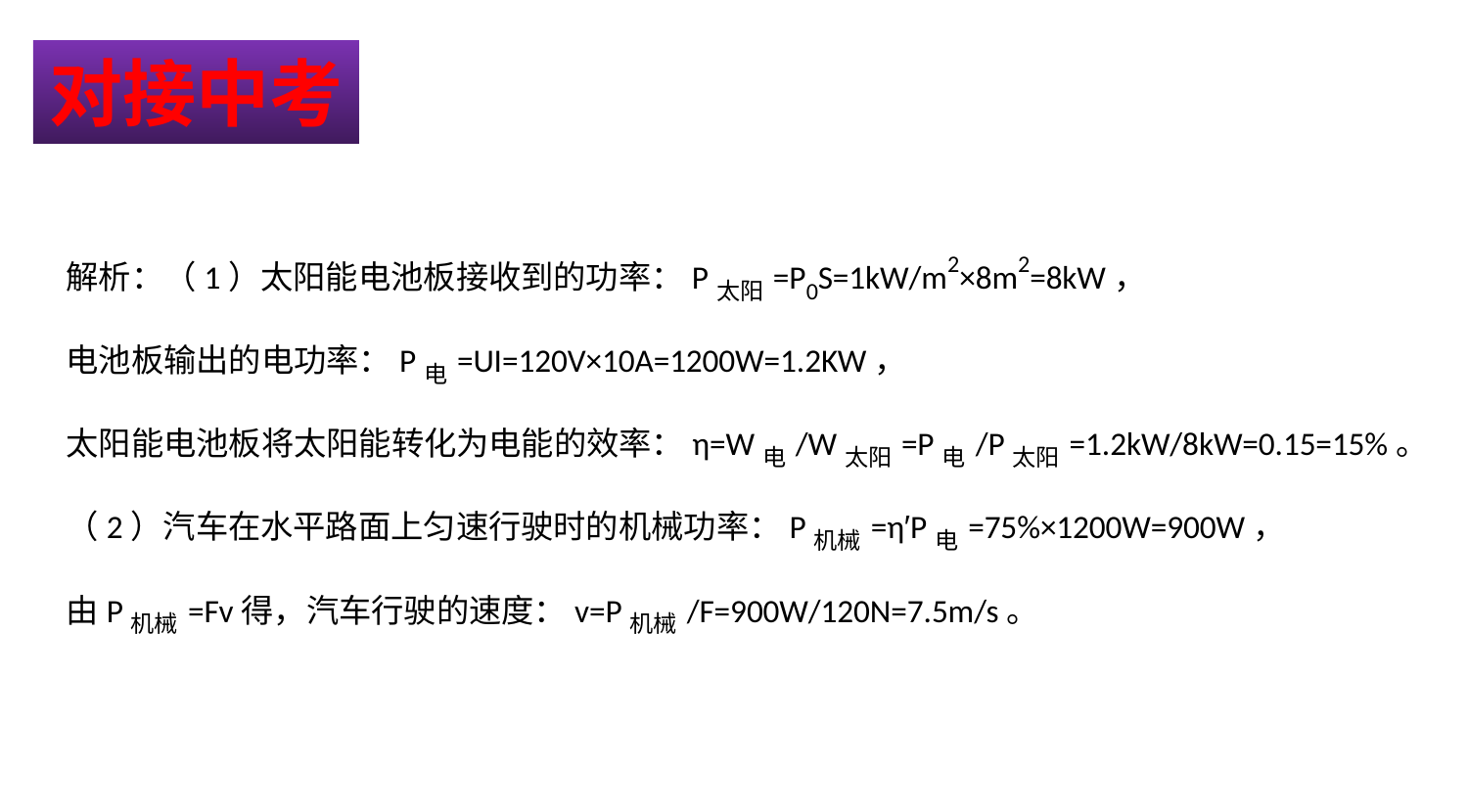

对接中考
解析：（1）太阳能电池板接收到的功率：P太阳=P0S=1kW/m2×8m2=8kW，
电池板输出的电功率：P电=UI=120V×10A=1200W=1.2KW，
太阳能电池板将太阳能转化为电能的效率：η=W电/W太阳=P电/P太阳=1.2kW/8kW=0.15=15%。
（2）汽车在水平路面上匀速行驶时的机械功率：P机械=η′P电=75%×1200W=900W，
由P机械=Fv得，汽车行驶的速度：v=P机械/F=900W/120N=7.5m/s。